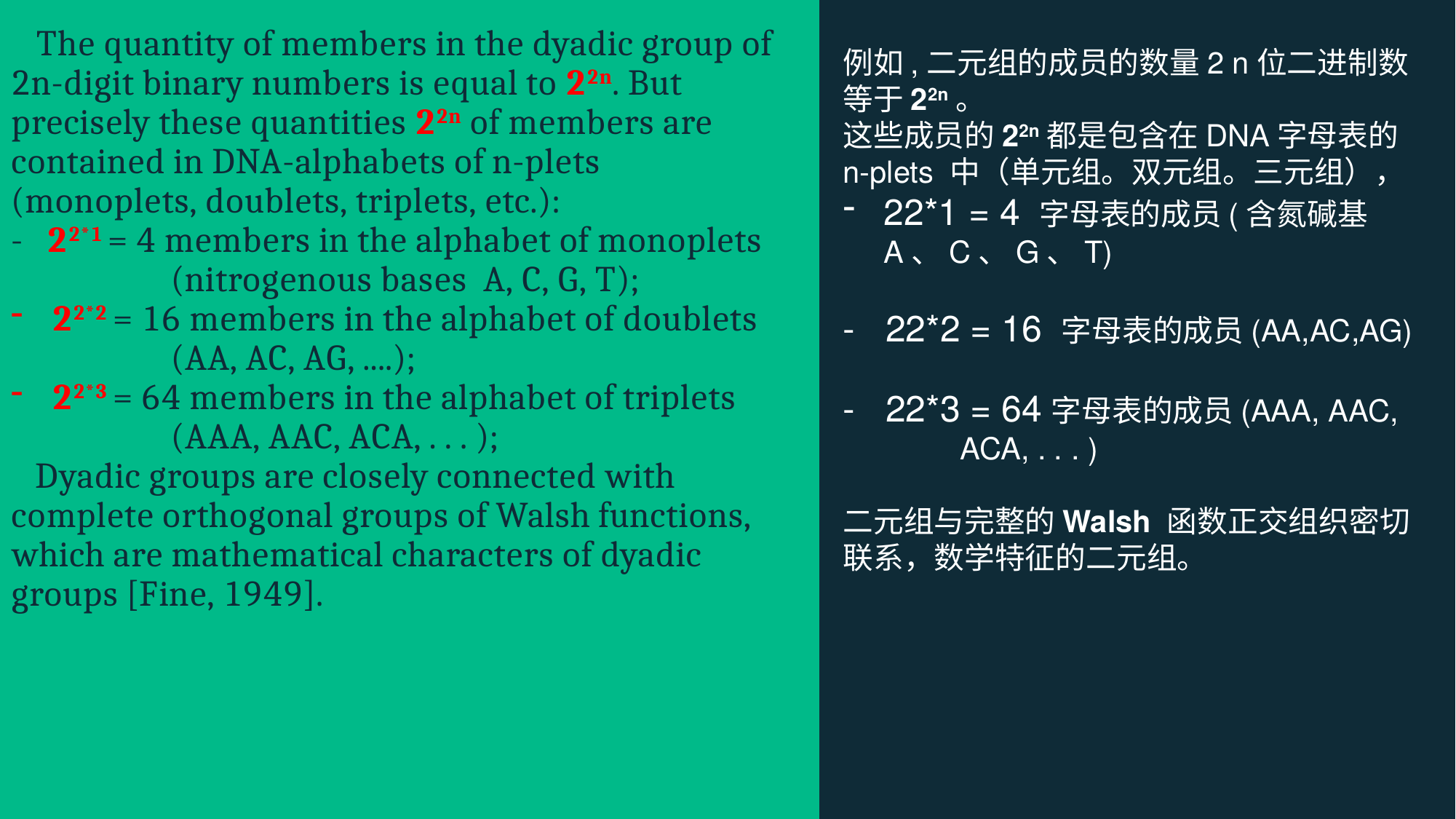

The quantity of members in the dyadic group of 2n-digit binary numbers is equal to 22n. But precisely these quantities 22n of members are contained in DNA-alphabets of n-plets  (monoplets, doublets, triplets, etc.):
-   22*1 = 4 members in the alphabet of monoplets
                    (nitrogenous bases  A, C, G, T);
22*2 = 16 members in the alphabet of doublets
                    (AA, AC, AG, ....);
22*3 = 64 members in the alphabet of triplets
                    (AAA, AAC, ACA, . . . );
   Dyadic groups are closely connected with complete orthogonal groups of Walsh functions, which are mathematical characters of dyadic groups [Fine, 1949].
例如,二元组的成员的数量2 n位二进制数等于22n。
这些成员的22n都是包含在DNA字母表的n-plets 中（单元组。双元组。三元组），
22*1 = 4 字母表的成员(含氮碱基A、C、G、T)

-   22*2 = 16 字母表的成员(AA,AC,AG)
-   22*3 = 64字母表的成员(AAA, AAC,
              ACA, . . . )
二元组与完整的Walsh 函数正交组织密切联系，数学特征的二元组。